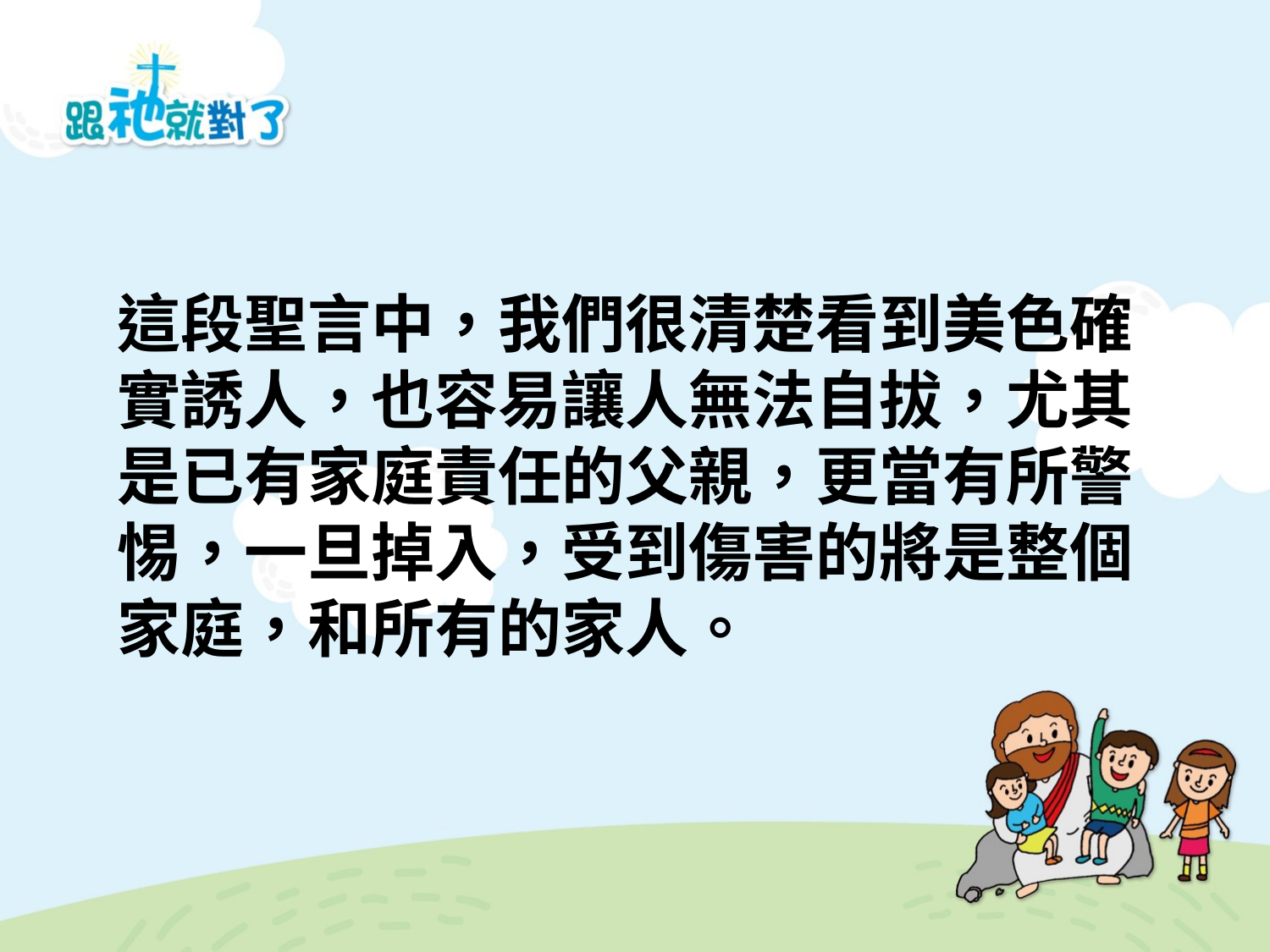

這段聖言中，我們很清楚看到美色確實誘人，也容易讓人無法自拔，尤其是已有家庭責任的父親，更當有所警惕，一旦掉入，受到傷害的將是整個家庭，和所有的家人。